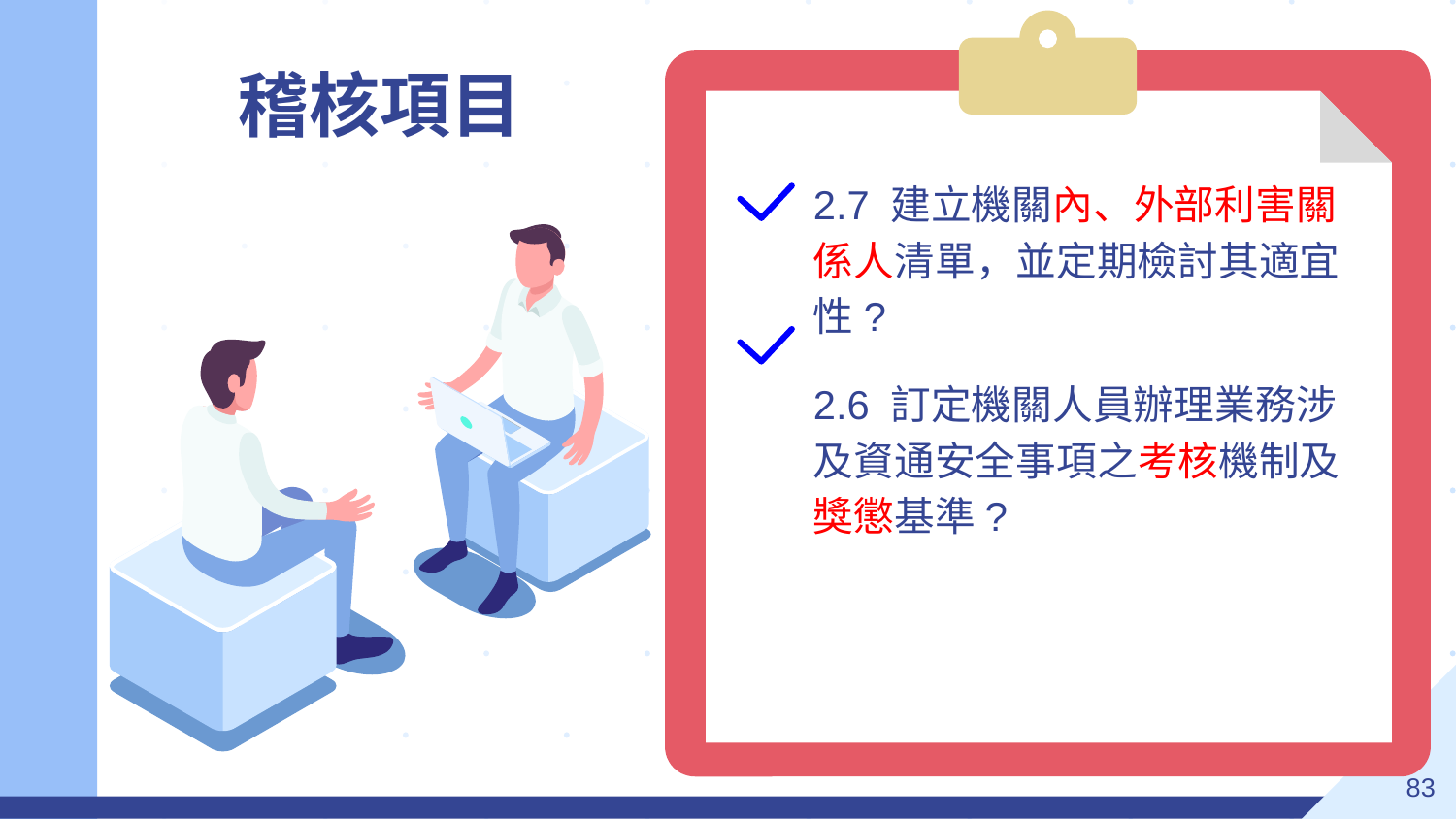

稽核項目
2.7 建立機關內、外部利害關係人清單，並定期檢討其適宜性?
2.6 訂定機關人員辦理業務涉及資通安全事項之考核機制及獎懲基準?

83